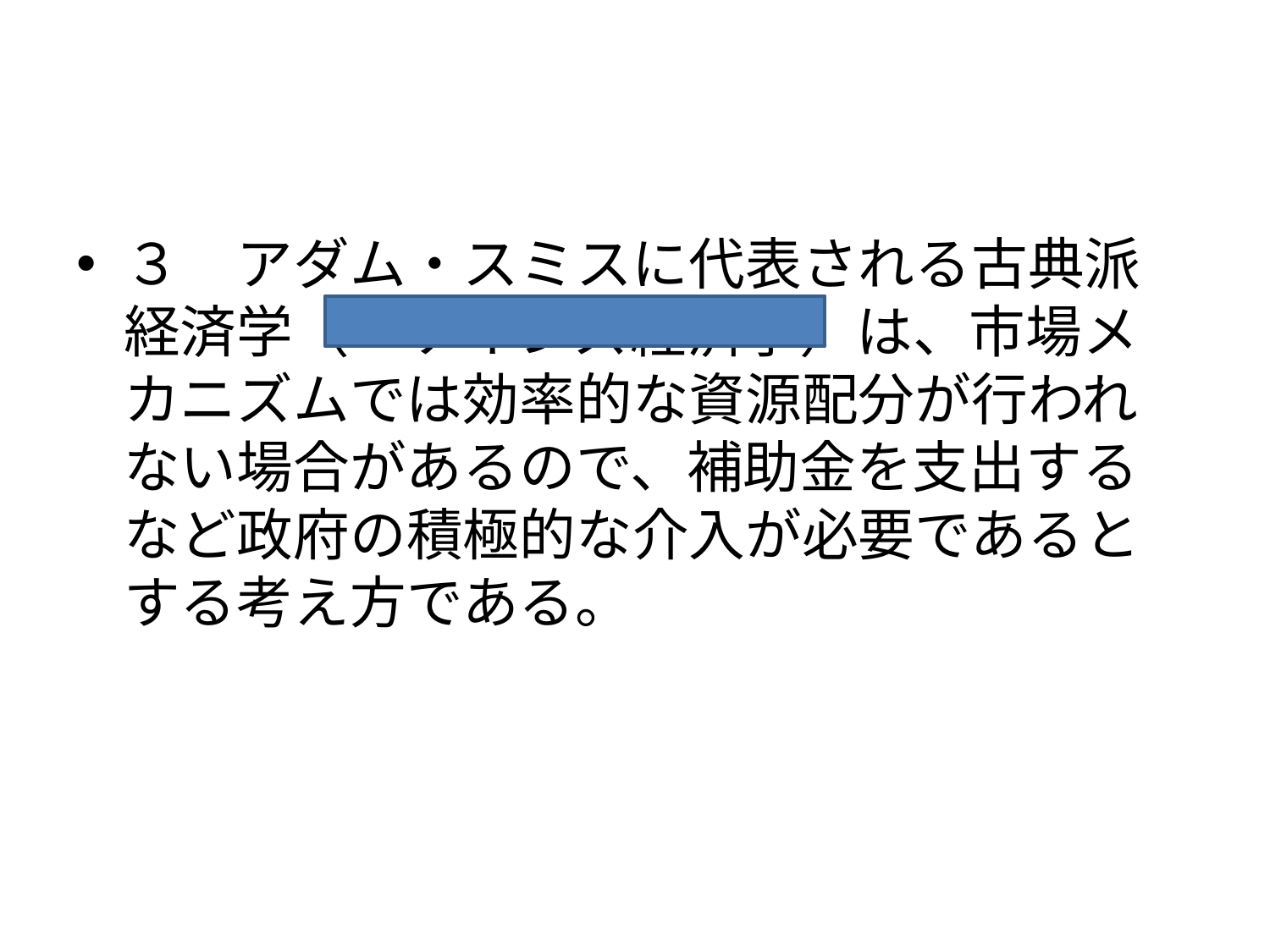

#
３　アダム・スミスに代表される古典派経済学（→ケインズ経済学）は、市場メカニズムでは効率的な資源配分が行われない場合があるので、補助金を支出するなど政府の積極的な介入が必要であるとする考え方である。